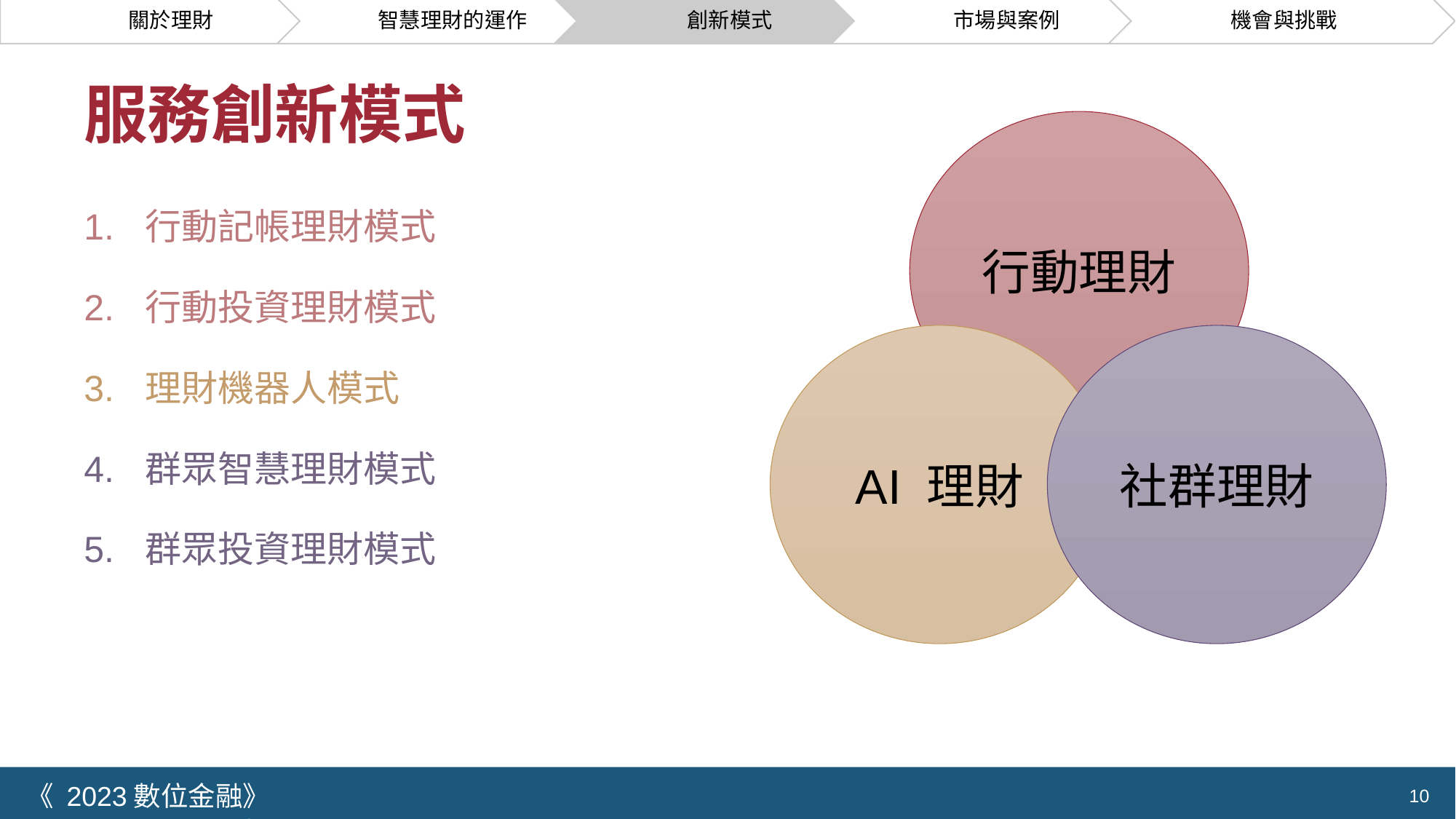

關於理財
智慧理財的運作
創新模式
市場與案例
機會與挑戰
# 服務創新模式
行動理財
行動記帳理財模式
行動投資理財模式
理財機器人模式
群眾智慧理財模式
群眾投資理財模式
AI 理財
社群理財
《 2023數位金融》                                                                                                                                             	NYCU.IIM.IEBI Lab
10